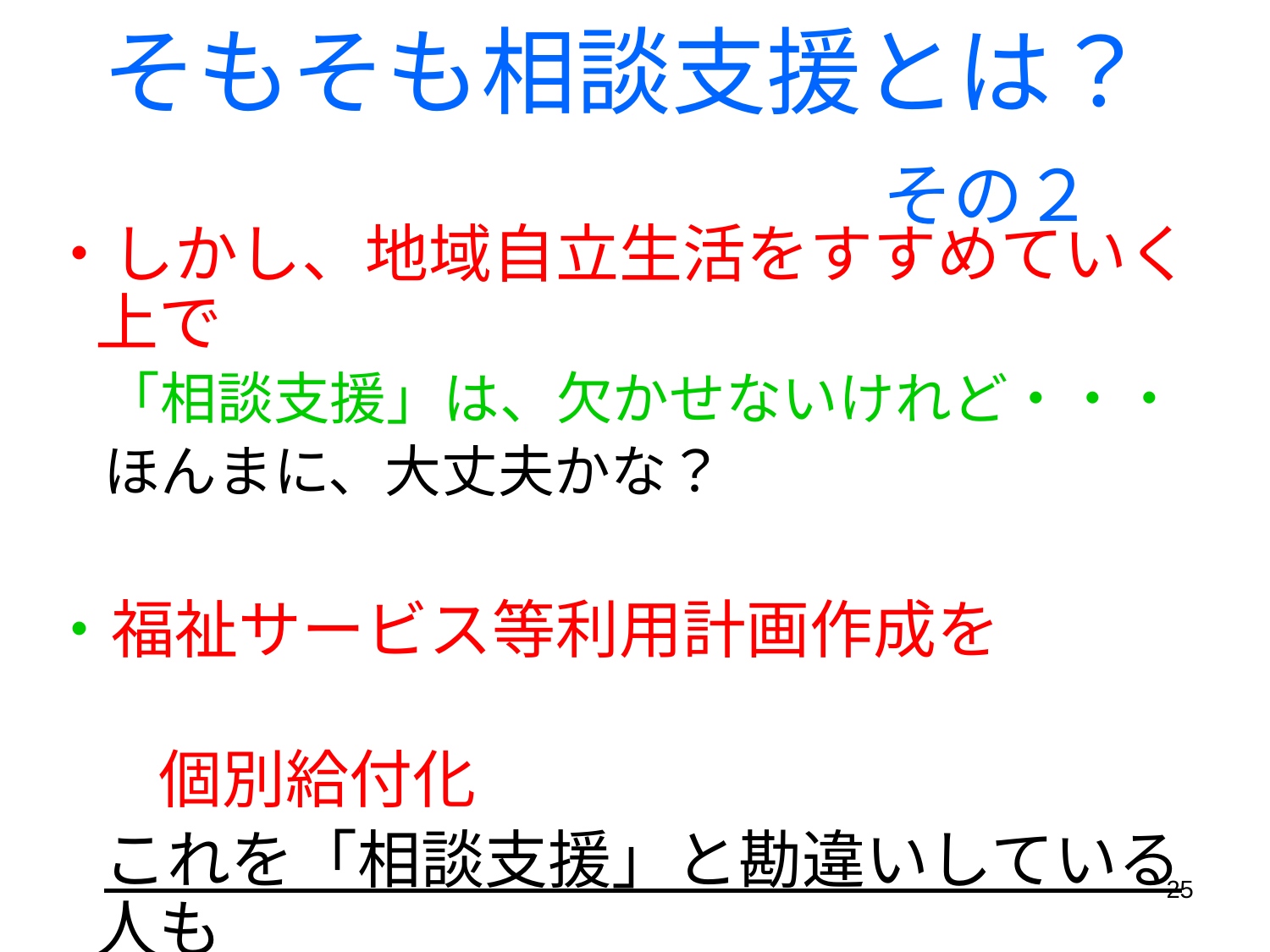

# そもそも相談支援とは？ その２
・しかし、地域自立生活をすすめていく上で
　「相談支援」は、欠かせないけれど・・・
　ほんまに、大丈夫かな？

・福祉サービス等利用計画作成を
　　　　　　　　　　　　　　　　　　　個別給付化
　これを「相談支援」と勘違いしている人も
　　　　　　　　　　　　　　　　　　少なくはない
25